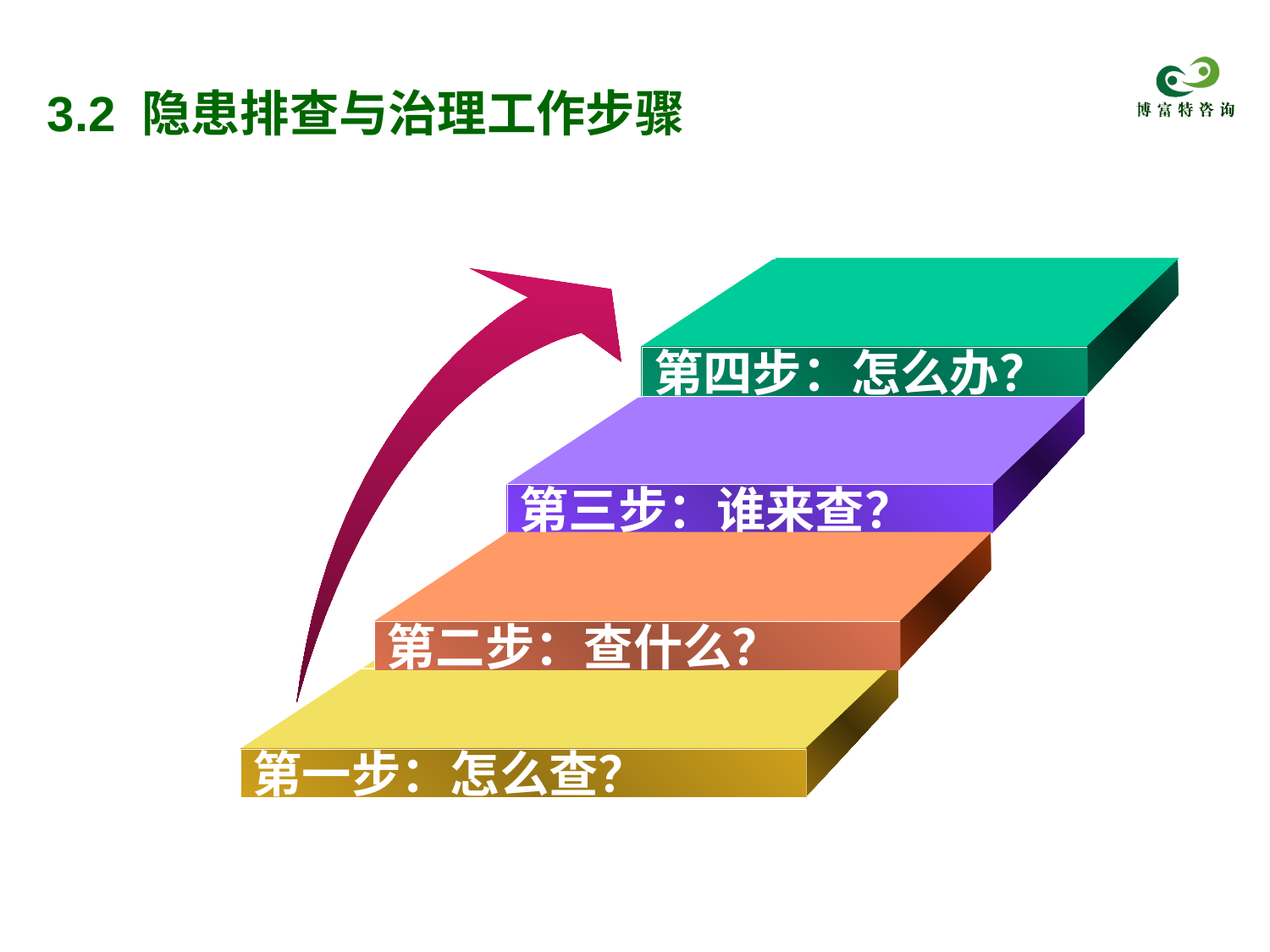

3.2 隐患排查与治理工作步骤

Add Your Text
第四步：怎么办？

Add Your Text
第三步：谁来查？

Add Your Text
第二步：查什么？

Add Your Text
第一步：怎么查？